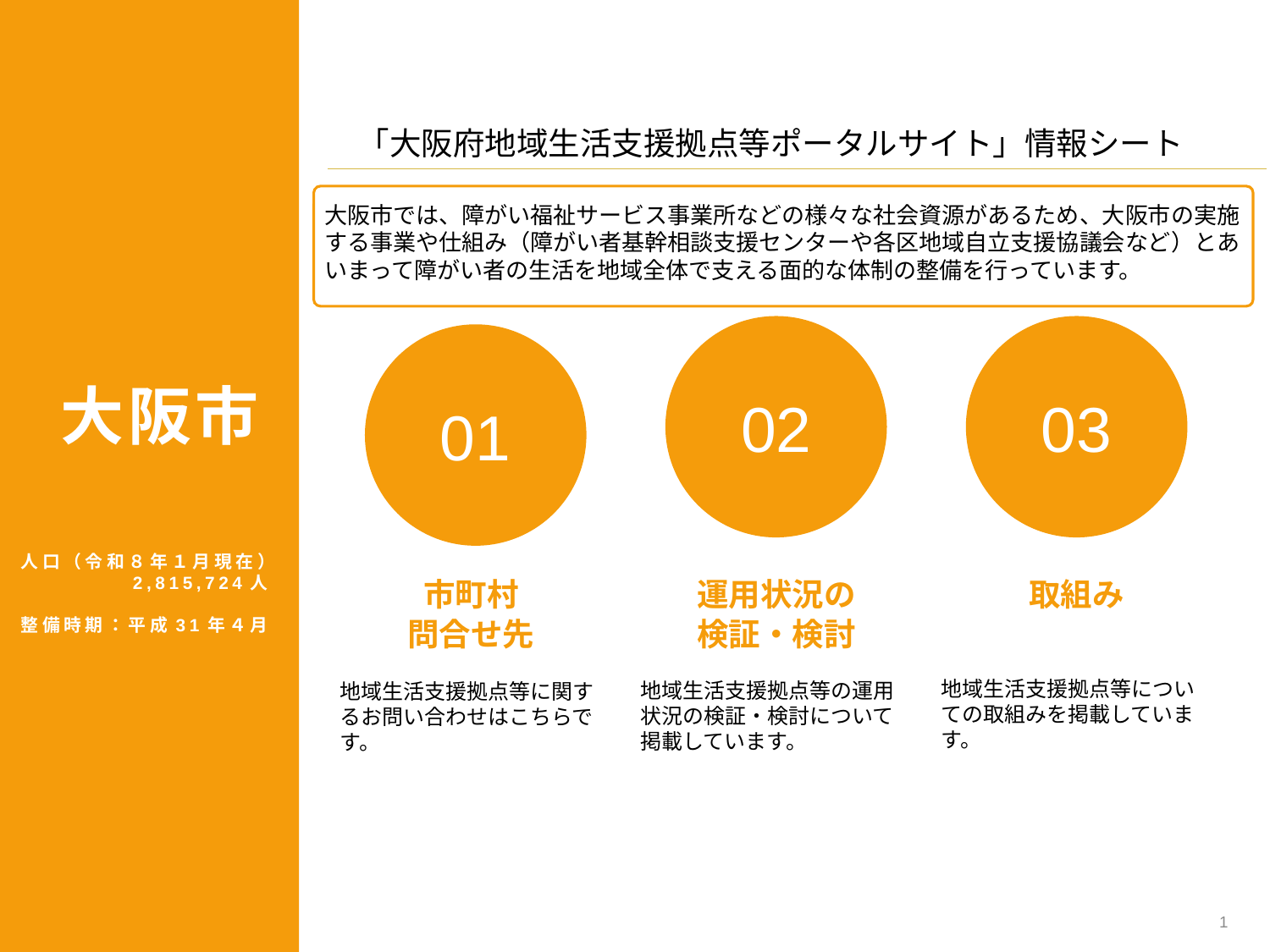

「大阪府地域生活支援拠点等ポータルサイト」情報シート

大阪市では、障がい福祉サービス事業所などの様々な社会資源があるため、大阪市の実施する事業や仕組み（障がい者基幹相談支援センターや各区地域自立支援協議会など）とあいまって障がい者の生活を地域全体で支える面的な体制の整備を行っています。

02
03
01
大阪市
人口（令和８年１月現在）
　　　　　2,815,724人

整備時期：平成31年４月
運用状況の
検証・検討
取組み
市町村
問合せ先
地域生活支援拠点等についての取組みを掲載しています。
地域生活支援拠点等の運用状況の検証・検討について掲載しています。
地域生活支援拠点等に関するお問い合わせはこちらです。
1